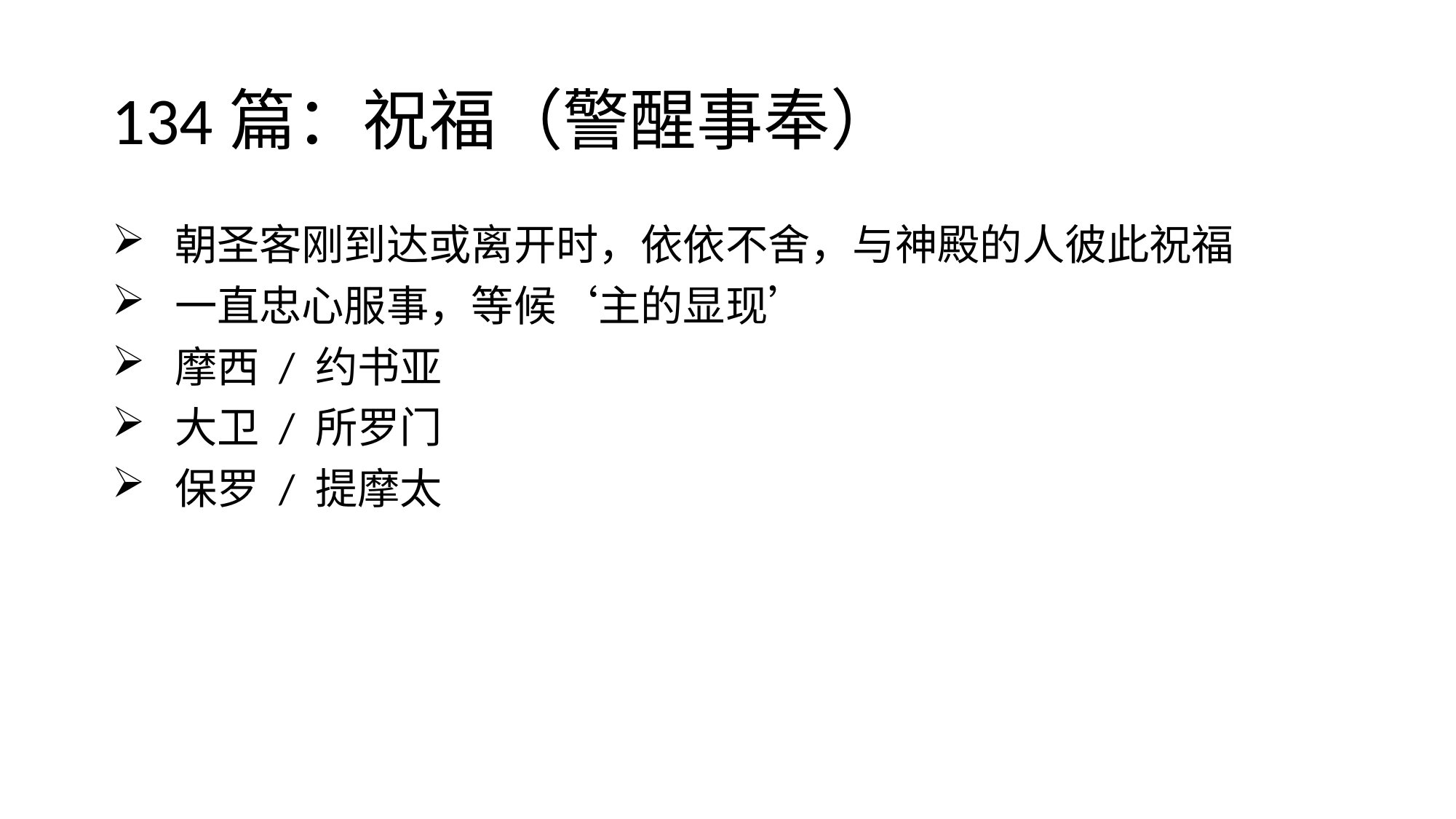

# 134篇：祝福（警醒事奉）
  朝圣客刚到达或离开时，依依不舍，与神殿的人彼此祝福
  一直忠心服事，等候‘主的显现’
  摩西 / 约书亚
  大卫 / 所罗门
  保罗 / 提摩太